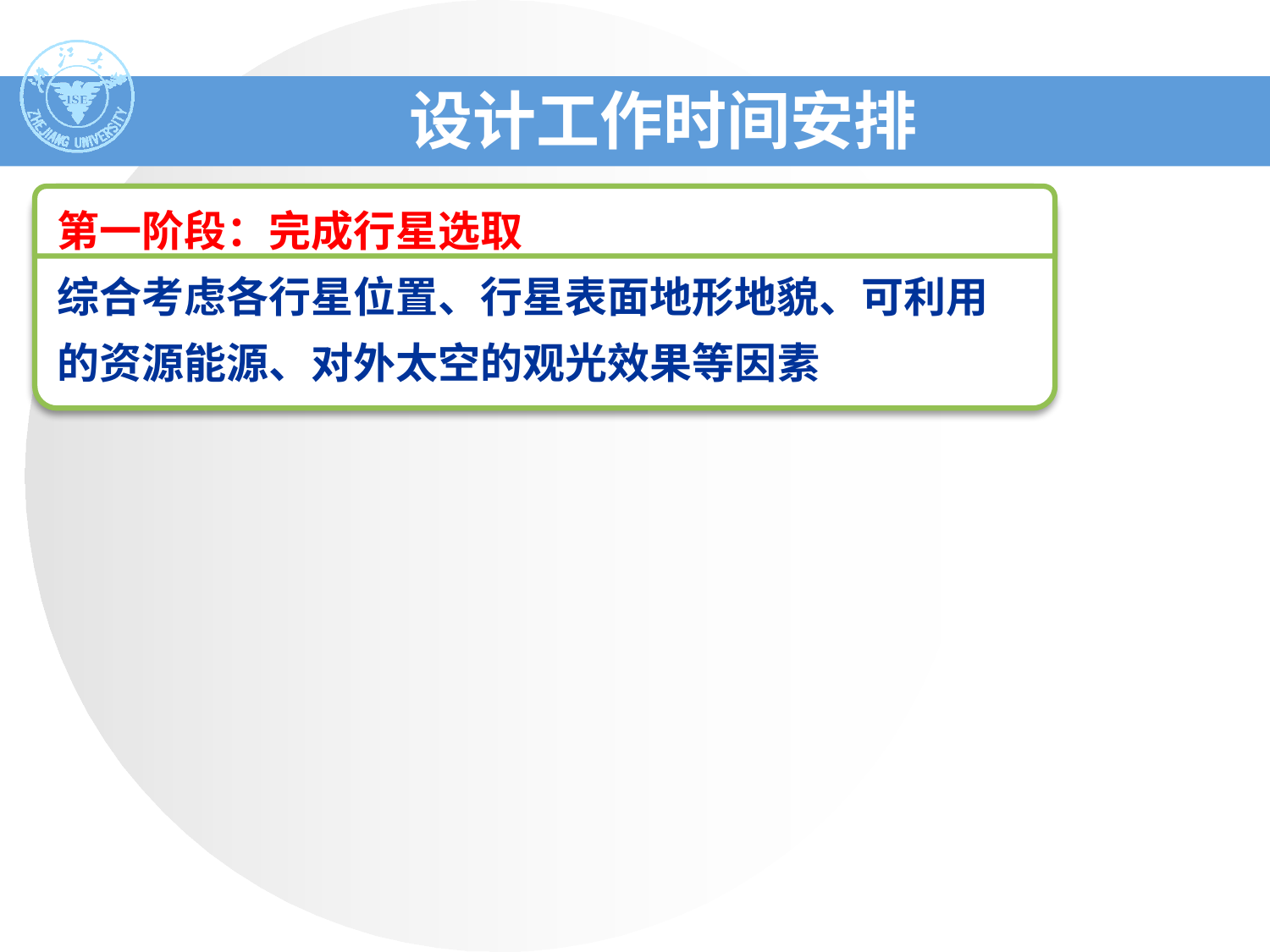

# 设计工作时间安排
第一阶段：完成行星选取
综合考虑各行星位置、行星表面地形地貌、可利用的资源能源、对外太空的观光效果等因素